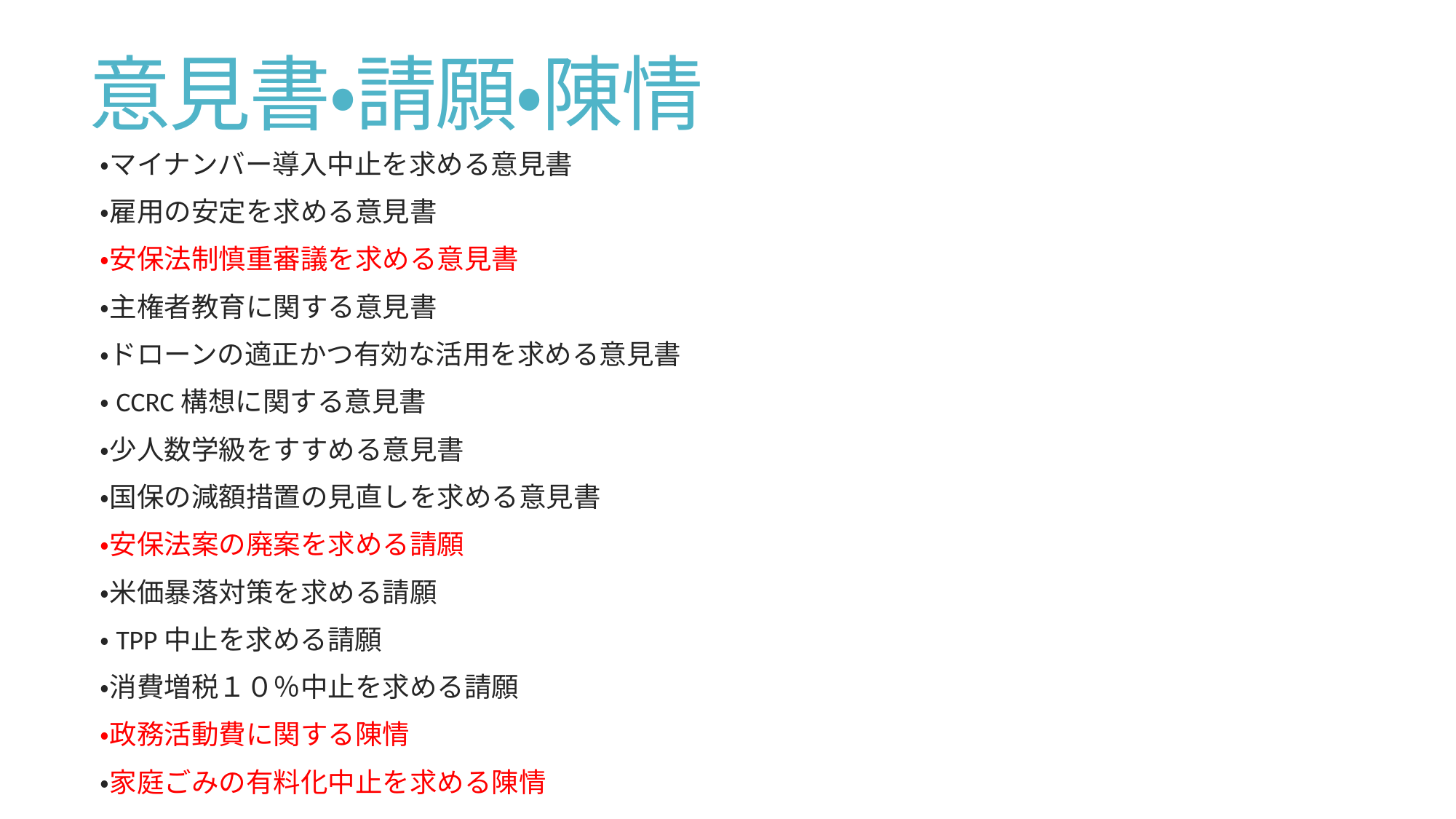

# 意見書・請願・陳情
・マイナンバー導入中止を求める意見書
・雇用の安定を求める意見書
・安保法制慎重審議を求める意見書
・主権者教育に関する意見書
・ドローンの適正かつ有効な活用を求める意見書
・CCRC構想に関する意見書
・少人数学級をすすめる意見書
・国保の減額措置の見直しを求める意見書
・安保法案の廃案を求める請願
・米価暴落対策を求める請願
・TPP中止を求める請願
・消費増税１０％中止を求める請願
・政務活動費に関する陳情
・家庭ごみの有料化中止を求める陳情